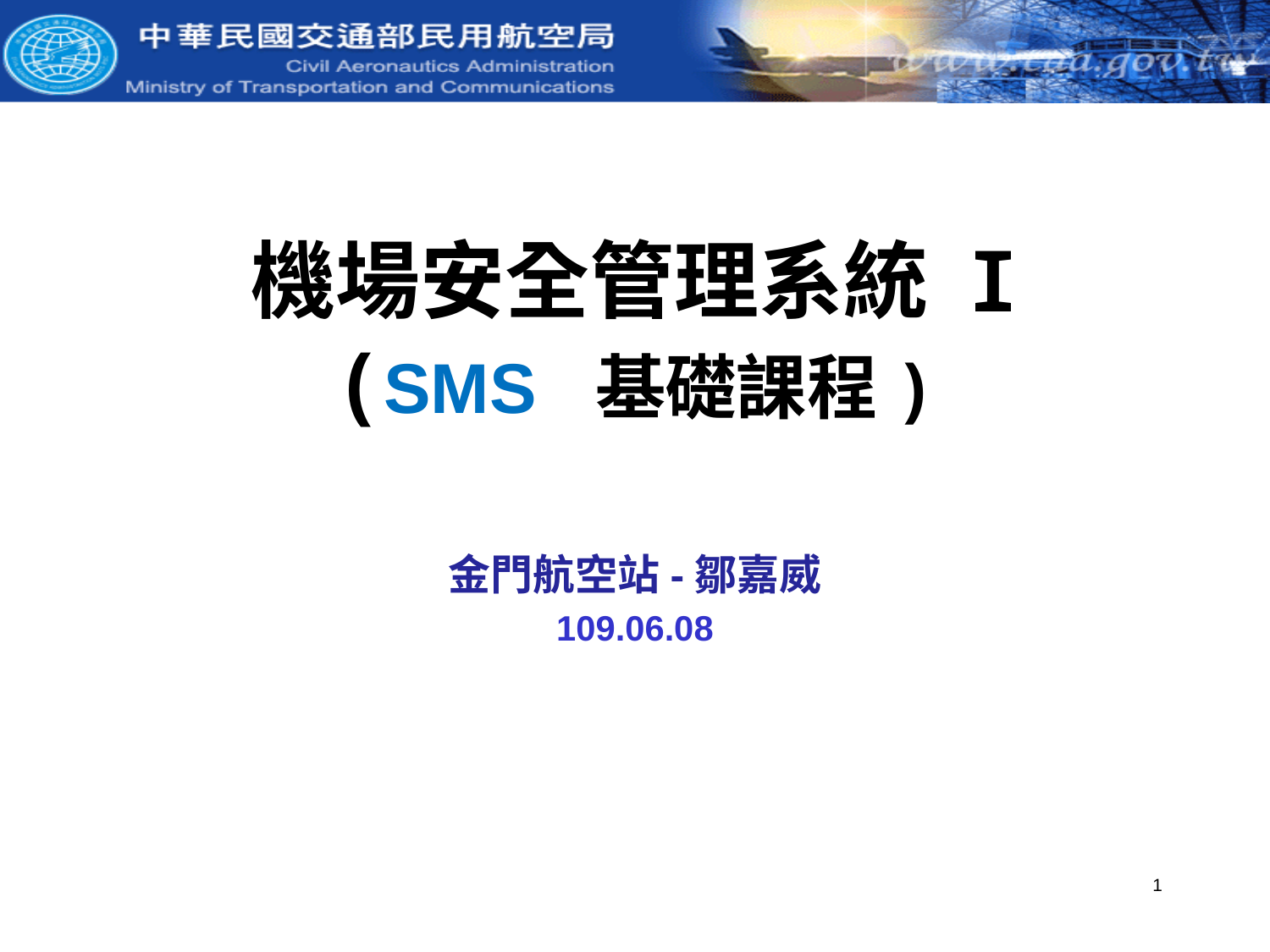

# 機場安全管理系統 I (SMS 基礎課程)
金門航空站-鄒嘉威
109.06.08